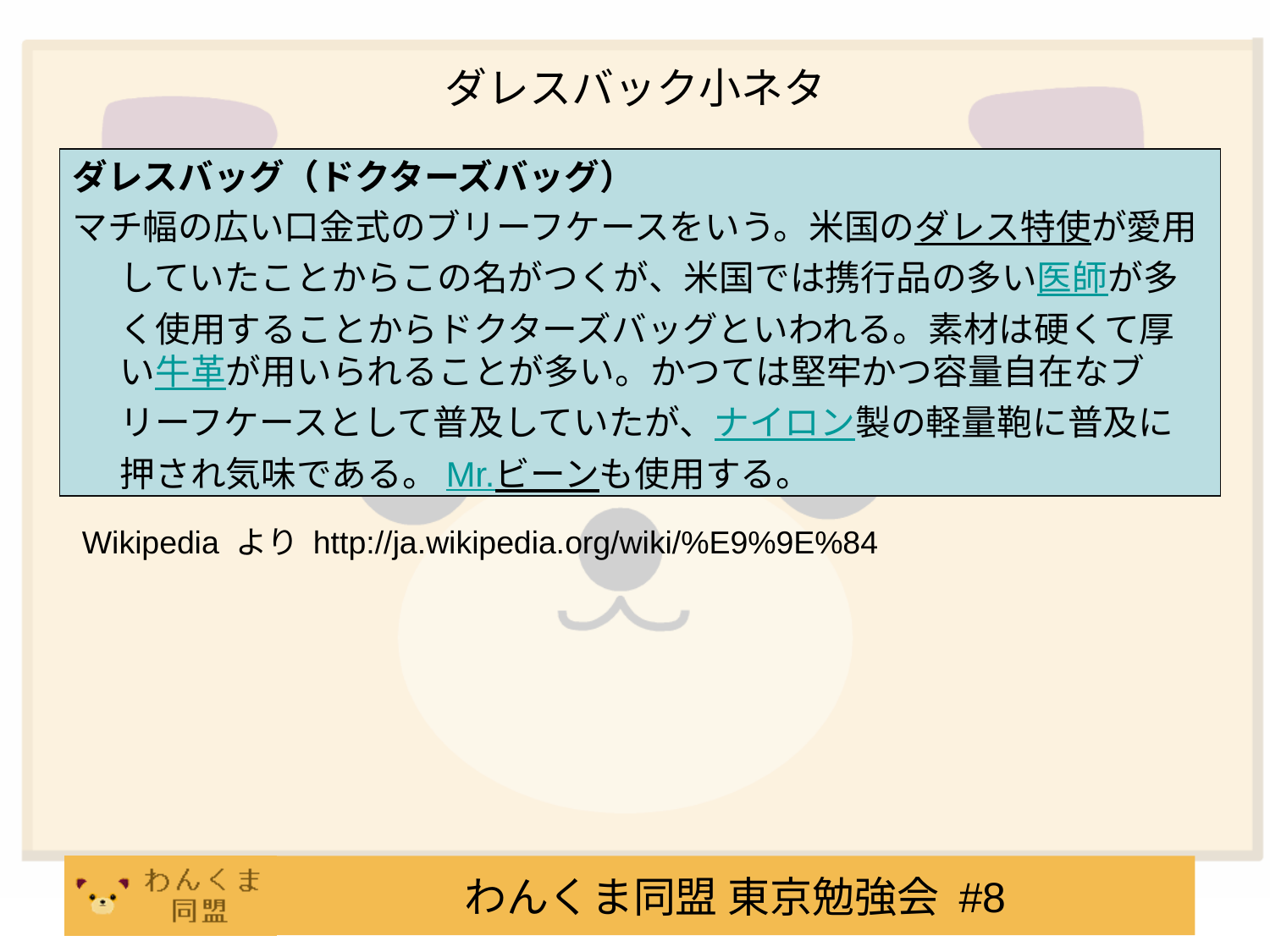

# ダレスバック小ネタ
ダレスバッグ（ドクターズバッグ）
マチ幅の広い口金式のブリーフケースをいう。米国のダレス特使が愛用していたことからこの名がつくが、米国では携行品の多い医師が多く使用することからドクターズバッグといわれる。素材は硬くて厚い牛革が用いられることが多い。かつては堅牢かつ容量自在なブリーフケースとして普及していたが、ナイロン製の軽量鞄に普及に押され気味である。Mr.ビーンも使用する。

Wikipedia より http://ja.wikipedia.org/wiki/%E9%9E%84